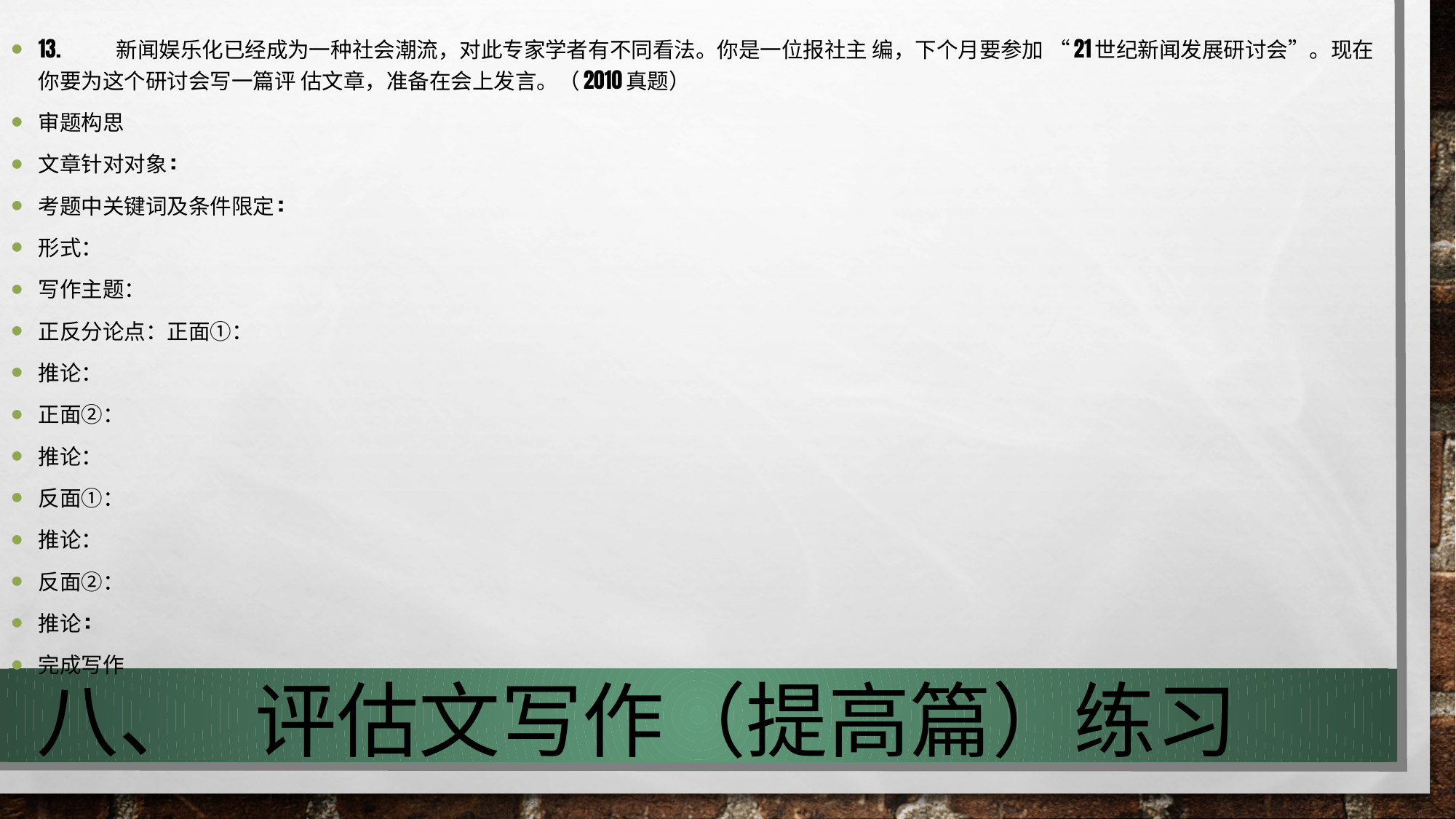

13.	新闻娱乐化已经成为一种社会潮流，对此专家学者有不同看法。你是一位报社主 编，下个月要参加 “21世纪新闻发展研讨会”。现在你要为这个研讨会写一篇评 估文章，准备在会上发言。（2010真题）
审题构思
文章针对对象:
考题中关键词及条件限定:
形式：
写作主题：
正反分论点：正面①：
推论：
正面②：
推论：
反面①：
推论：
反面②：
推论:
完成写作
# 八、	评估文写作（提高篇）练习